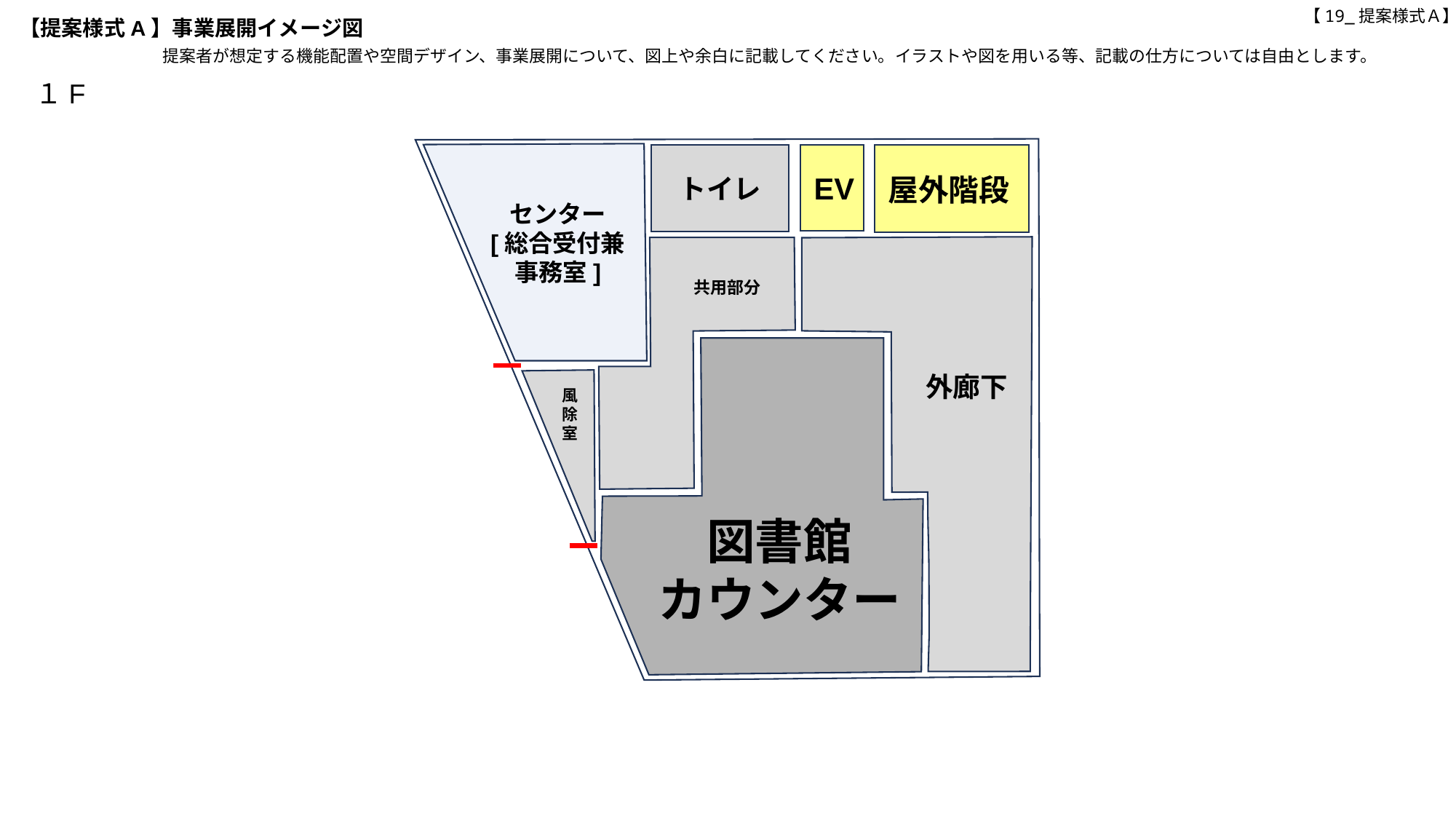

【19_提案様式Ａ】
【提案様式A】事業展開イメージ図
提案者が想定する機能配置や空間デザイン、事業展開について、図上や余白に記載してください。イラストや図を用いる等、記載の仕方については自由とします。
１F

センター
[総合受付兼
事務室]

トイレ

屋外階段
EV

共用部分

図書館
カウンター
外廊下
風除室